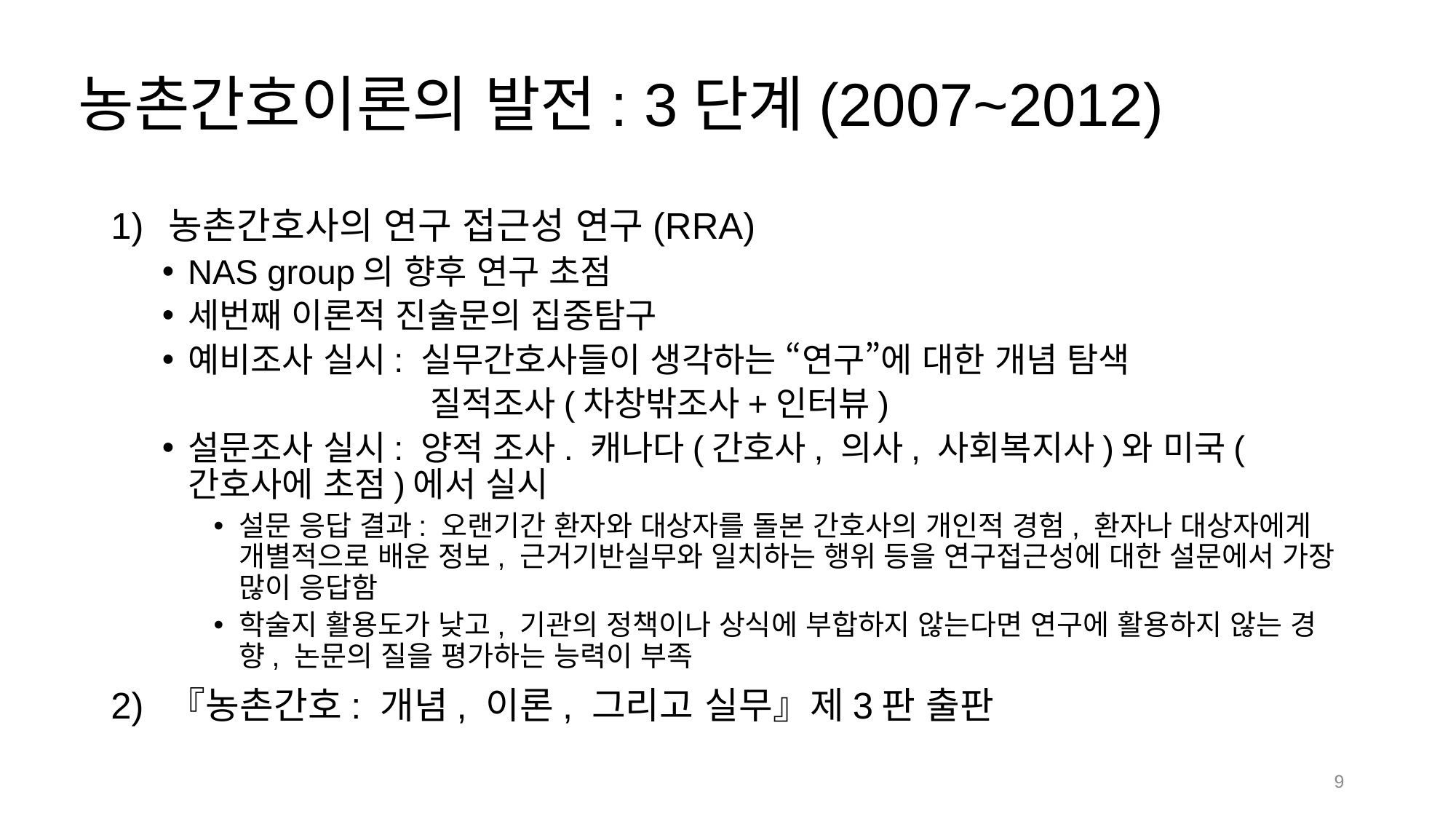

# 농촌간호이론의 발전: 3단계(2007~2012)
농촌간호사의 연구 접근성 연구(RRA)
NAS group의 향후 연구 초점
세번째 이론적 진술문의 집중탐구
예비조사 실시: 실무간호사들이 생각하는 “연구”에 대한 개념 탐색
                           질적조사(차창밖조사+인터뷰)
설문조사 실시: 양적 조사. 캐나다(간호사, 의사, 사회복지사)와 미국(간호사에 초점)에서 실시
설문 응답 결과: 오랜기간 환자와 대상자를 돌본 간호사의 개인적 경험, 환자나 대상자에게 개별적으로 배운 정보, 근거기반실무와 일치하는 행위 등을 연구접근성에 대한 설문에서 가장 많이 응답함
학술지 활용도가 낮고, 기관의 정책이나 상식에 부합하지 않는다면 연구에 활용하지 않는 경향, 논문의 질을 평가하는 능력이 부족
『농촌간호: 개념, 이론, 그리고 실무』제3판 출판
9